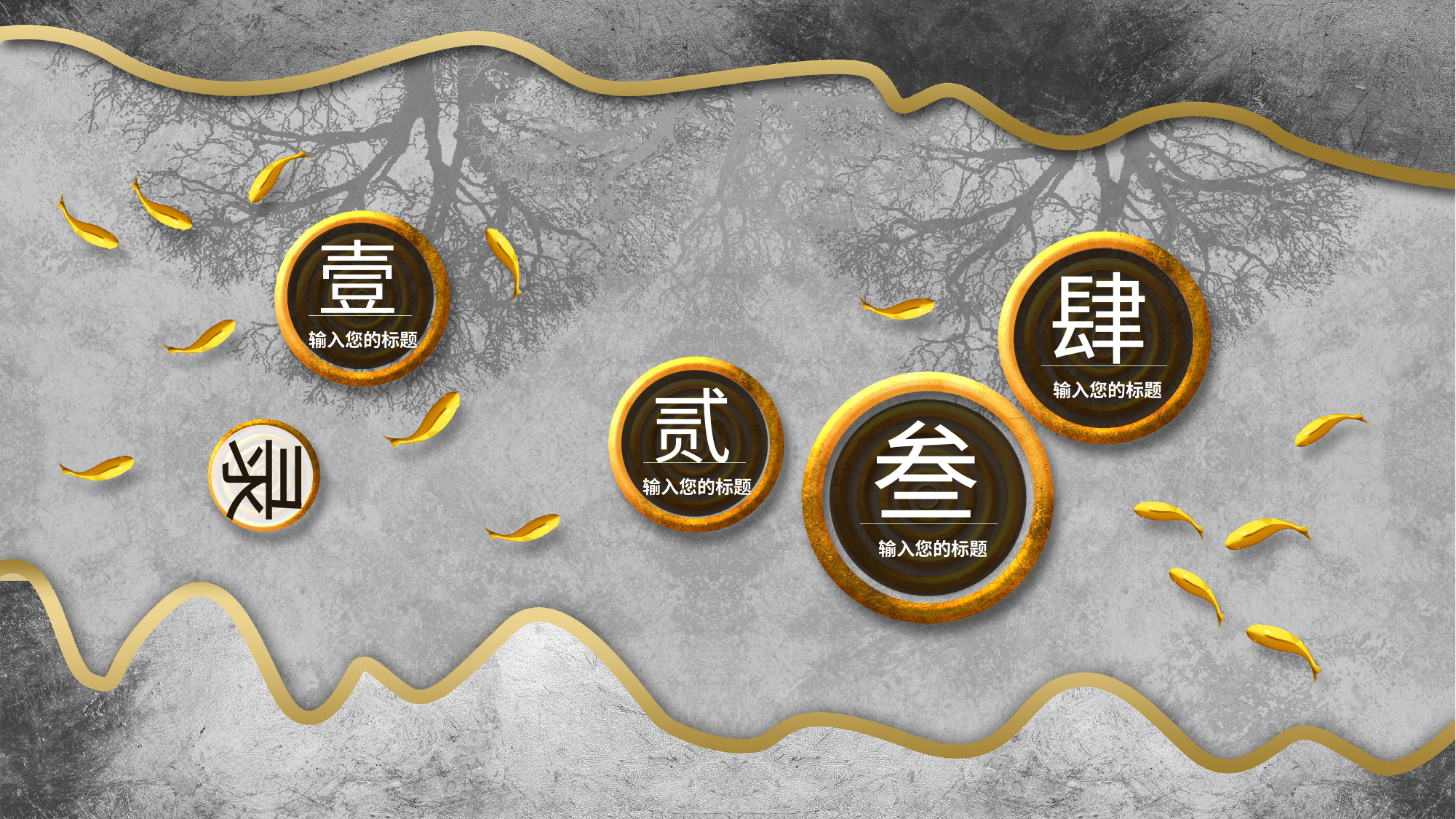

壹
输入您的标题

肆
输入您的标题
贰
输入您的标题

叁
输入您的标题

录